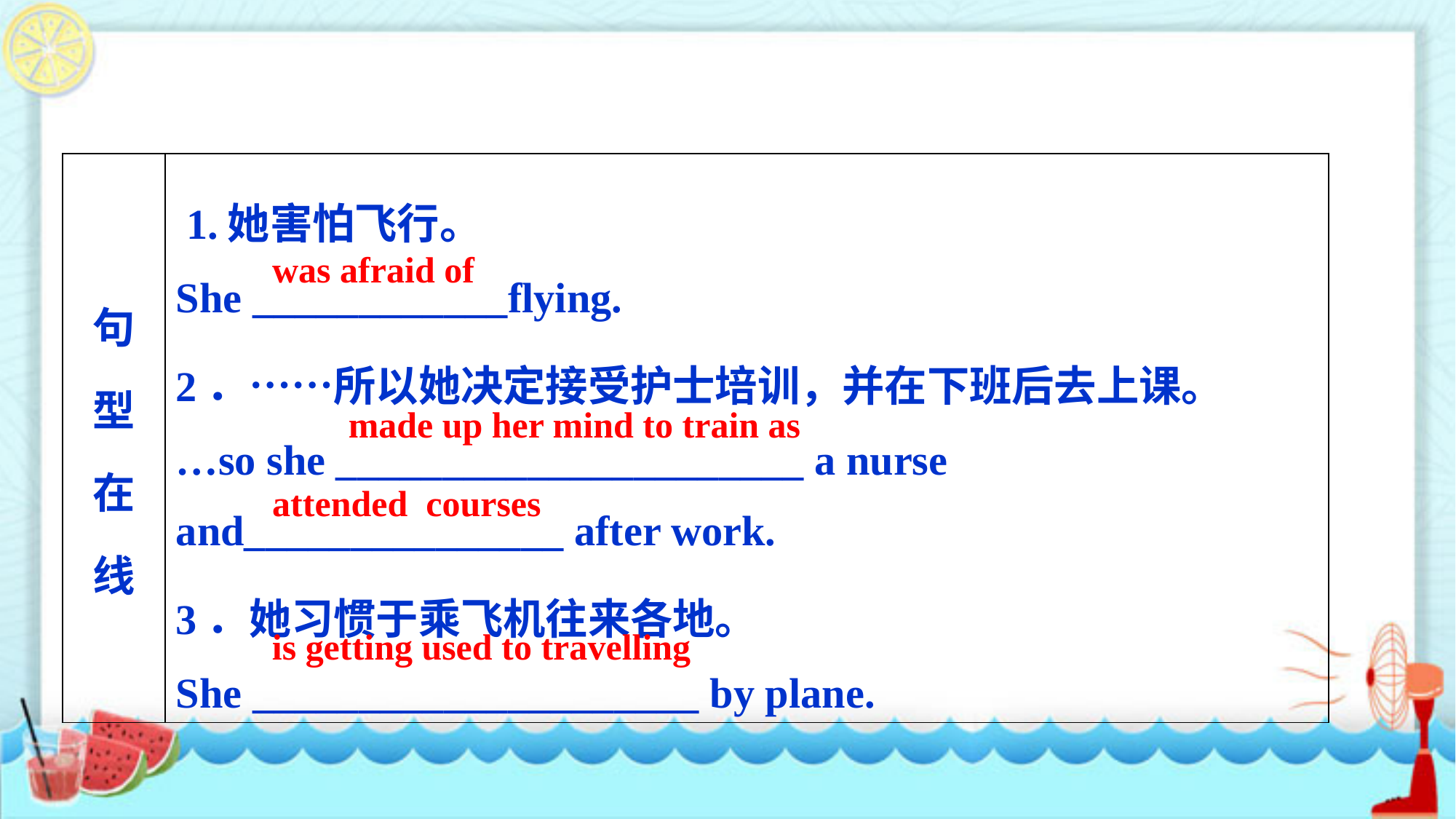

| 句 型 在 线 | 1.她害怕飞行。 She \_\_\_\_\_\_\_\_\_\_\_\_flying. 2．……所以她决定接受护士培训，并在下班后去上课。 …so she \_\_\_\_\_\_\_\_\_\_\_\_\_\_\_\_\_\_\_\_\_\_ a nurse and\_\_\_\_\_\_\_\_\_\_\_\_\_\_\_ after work. 3．她习惯于乘飞机往来各地。 She \_\_\_\_\_\_\_\_\_\_\_\_\_\_\_\_\_\_\_\_\_ by plane. |
| --- | --- |
was afraid of
made up her mind to train as
attended  courses
is getting used to travelling